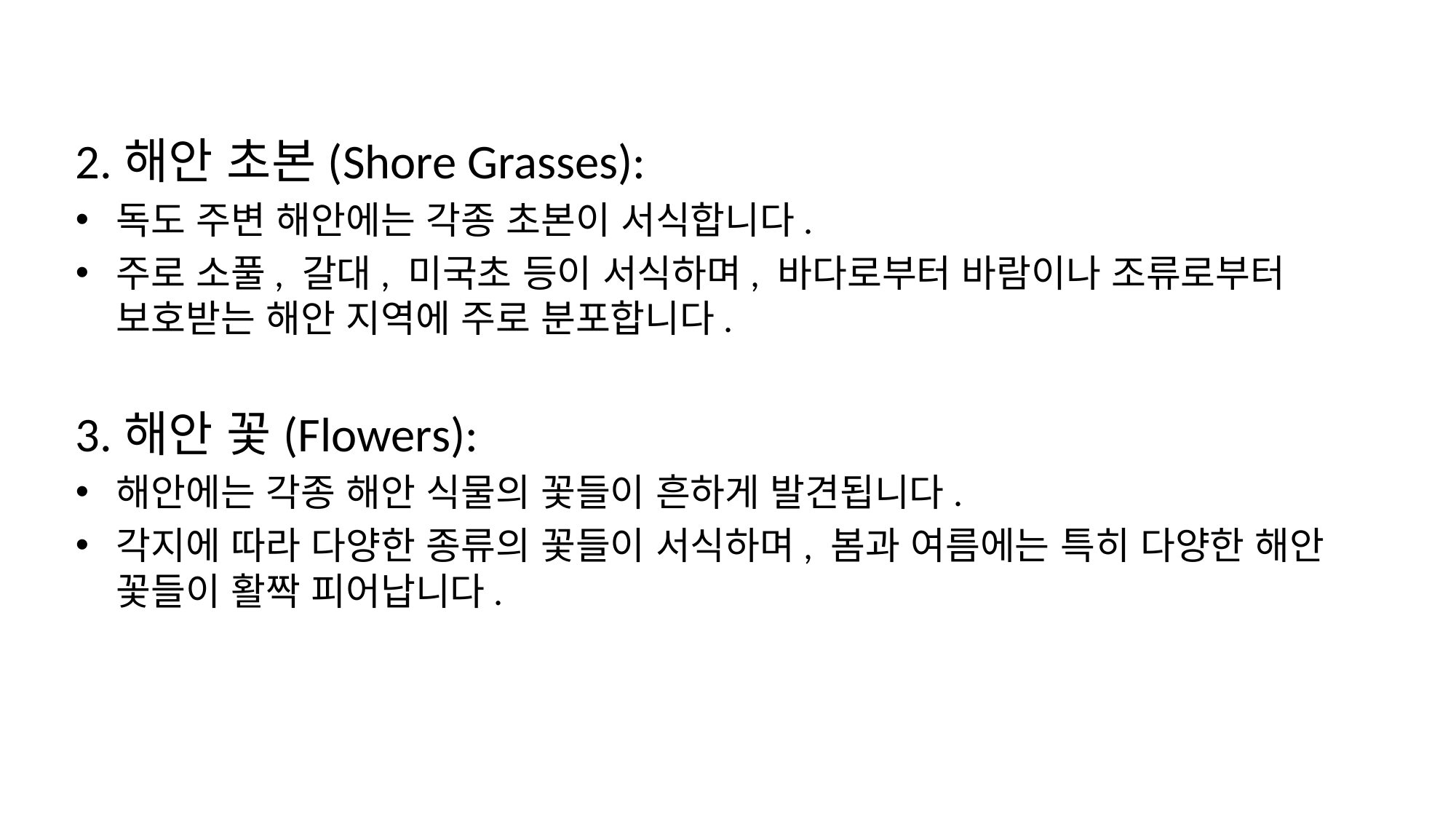

2.해안 초본(Shore Grasses):
독도 주변 해안에는 각종 초본이 서식합니다.
주로 소풀, 갈대, 미국초 등이 서식하며, 바다로부터 바람이나 조류로부터 보호받는 해안 지역에 주로 분포합니다.

3.해안 꽃(Flowers):
해안에는 각종 해안 식물의 꽃들이 흔하게 발견됩니다.
각지에 따라 다양한 종류의 꽃들이 서식하며, 봄과 여름에는 특히 다양한 해안 꽃들이 활짝 피어납니다.